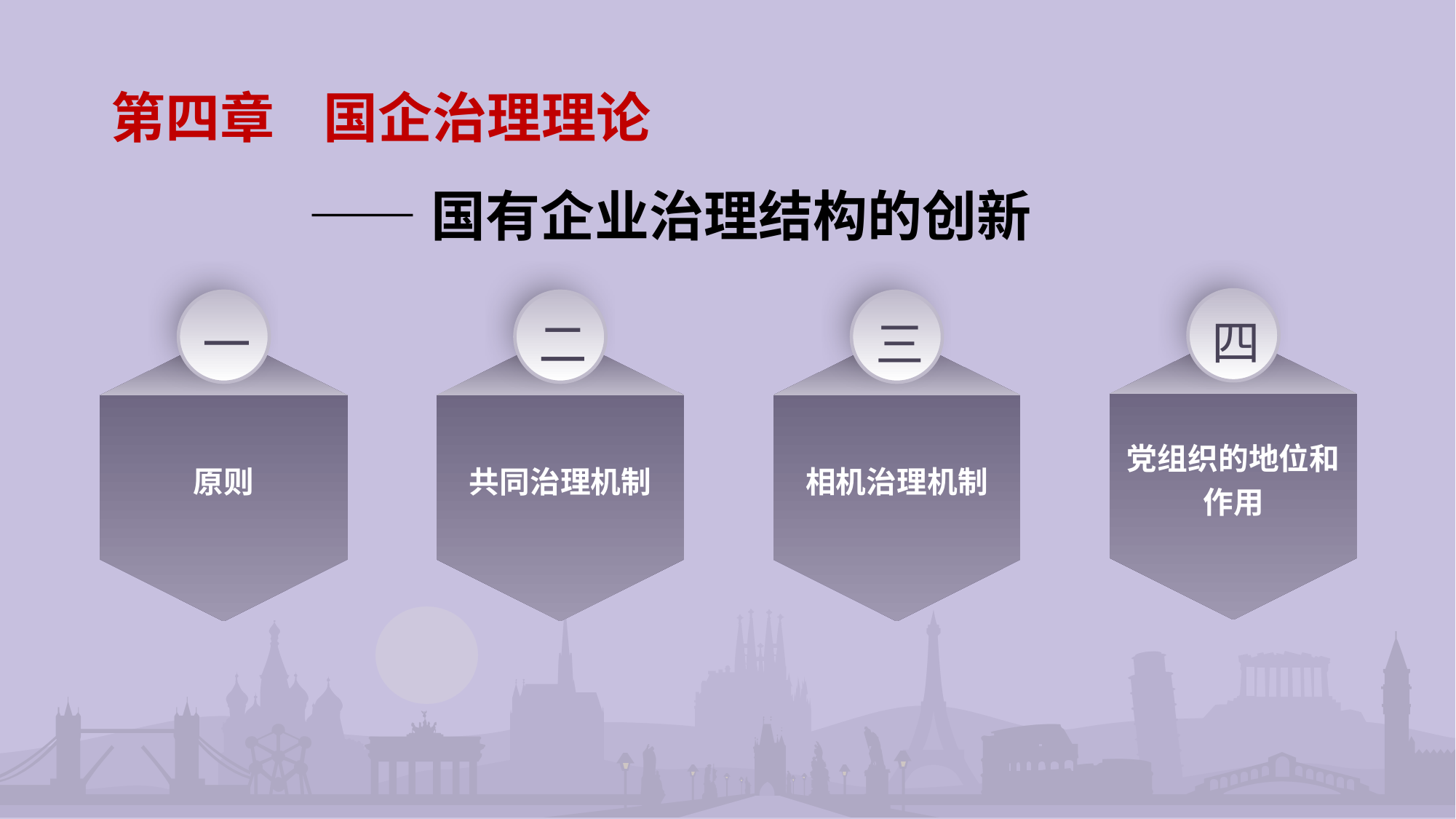

第四章    国企治理理论
                ——国有企业治理结构的创新
四
党组织的地位和作用

一
二
三
原则

共同治理机制

相机治理机制